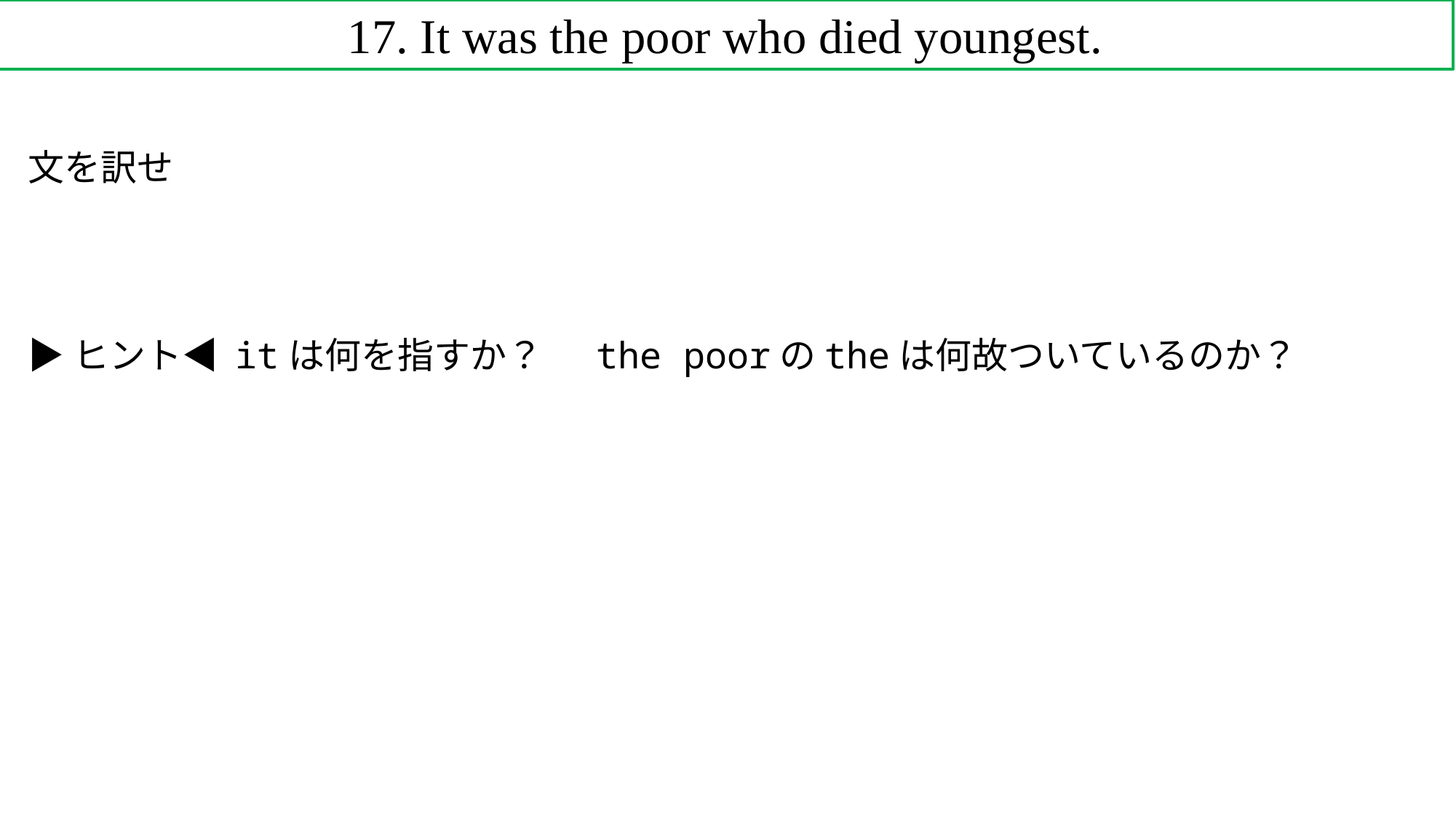

17. It was the poor who died youngest.
文を訳せ
▶ヒント◀ itは何を指すか？ 　the poorのtheは何故ついているのか？